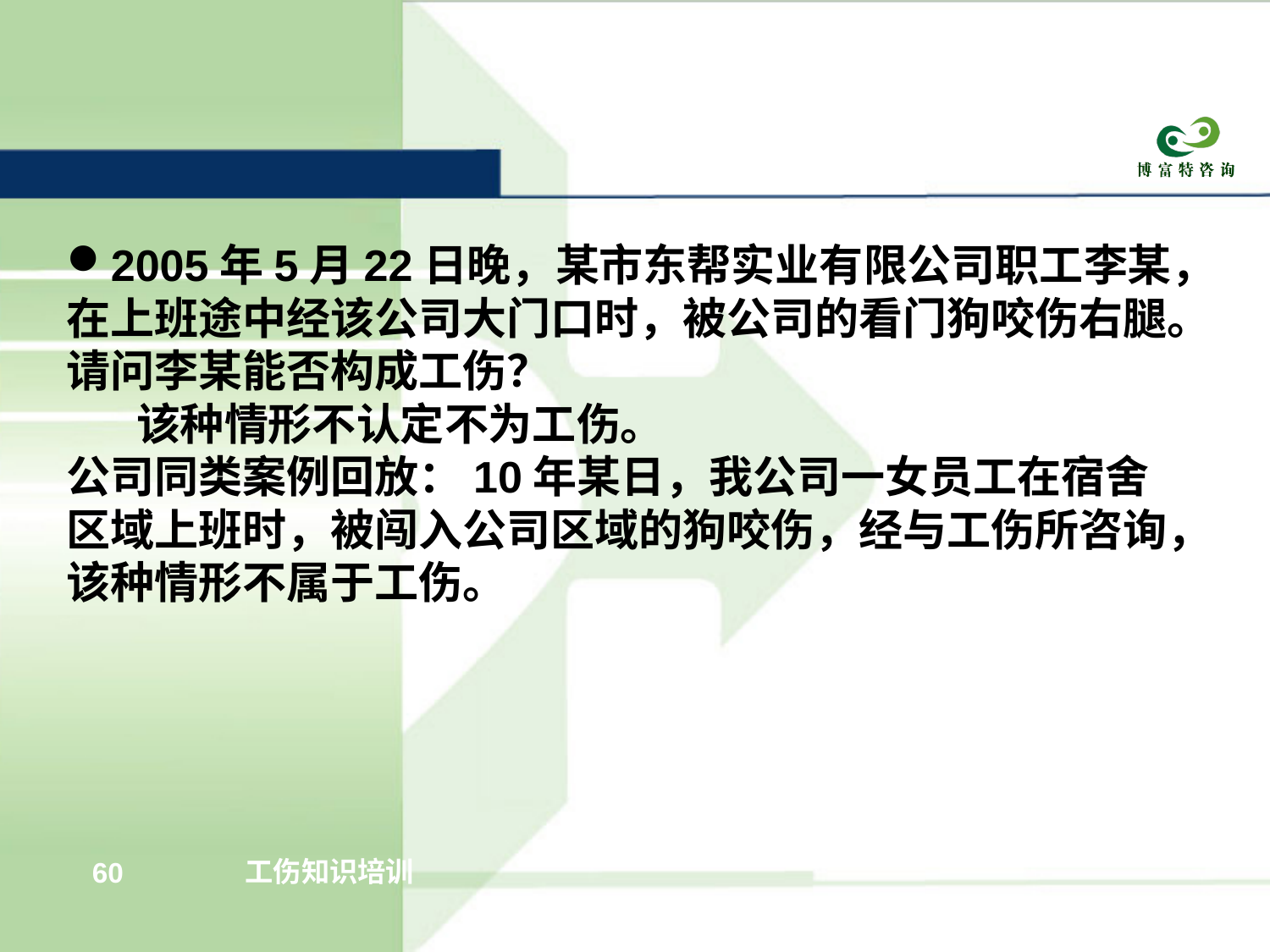

2005年5月22日晚，某市东帮实业有限公司职工李某，在上班途中经该公司大门口时，被公司的看门狗咬伤右腿。请问李某能否构成工伤？
       该种情形不认定不为工伤。
公司同类案例回放：10年某日，我公司一女员工在宿舍区域上班时，被闯入公司区域的狗咬伤，经与工伤所咨询，该种情形不属于工伤。
工伤知识培训
60